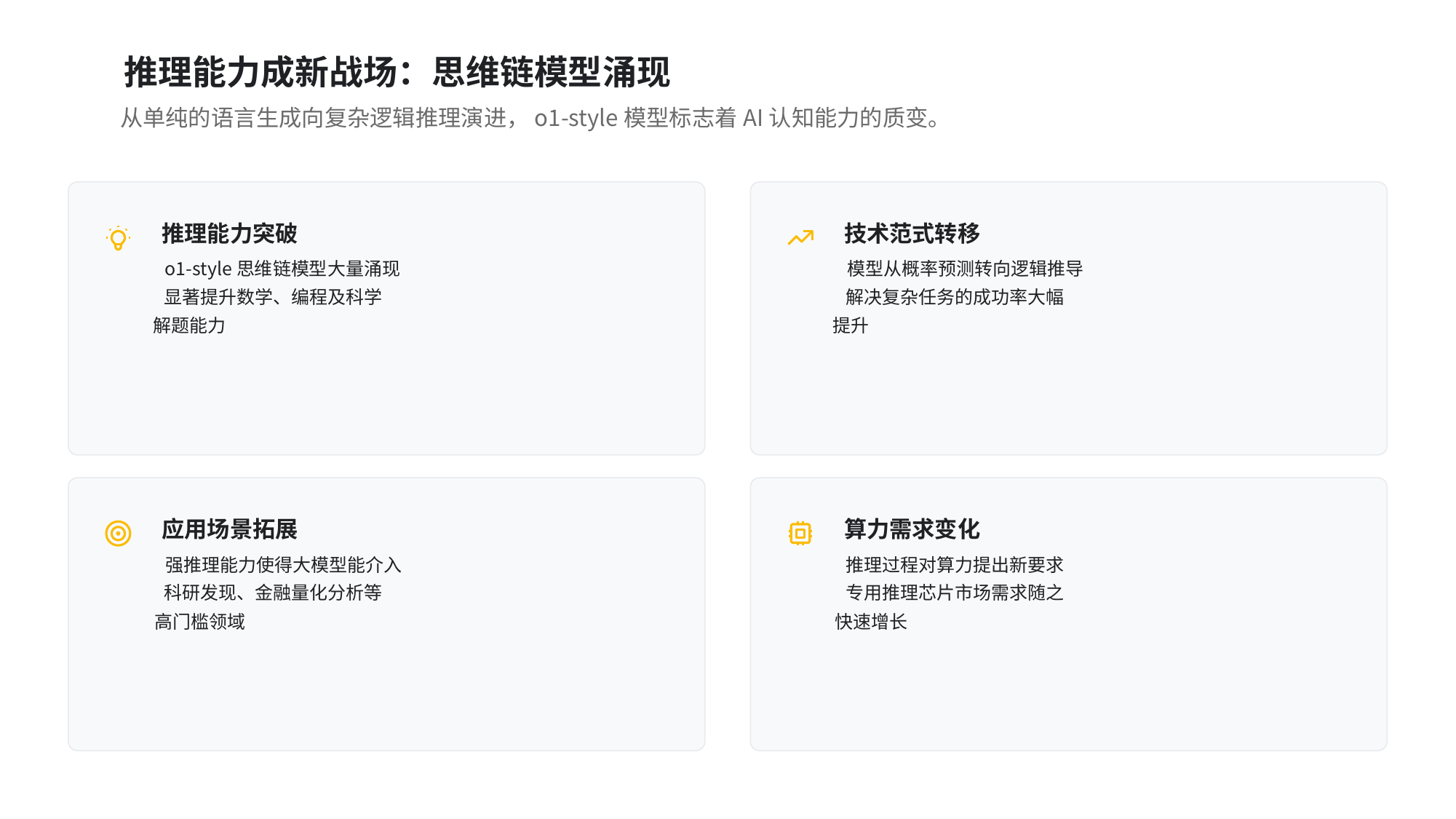

推理能力成新战场：思维链模型涌现
从单纯的语言生成向复杂逻辑推理演进，o1-style模型标志着AI认知能力的质变。

推理能力突破

o1-style思维链模型大量涌现
显著提升数学、编程及科学
解题能力

技术范式转移

模型从概率预测转向逻辑推导
解决复杂任务的成功率大幅
提升

应用场景拓展

强推理能力使得大模型能介入
科研发现、金融量化分析等
高门槛领域

算力需求变化

推理过程对算力提出新要求
专用推理芯片市场需求随之
快速增长